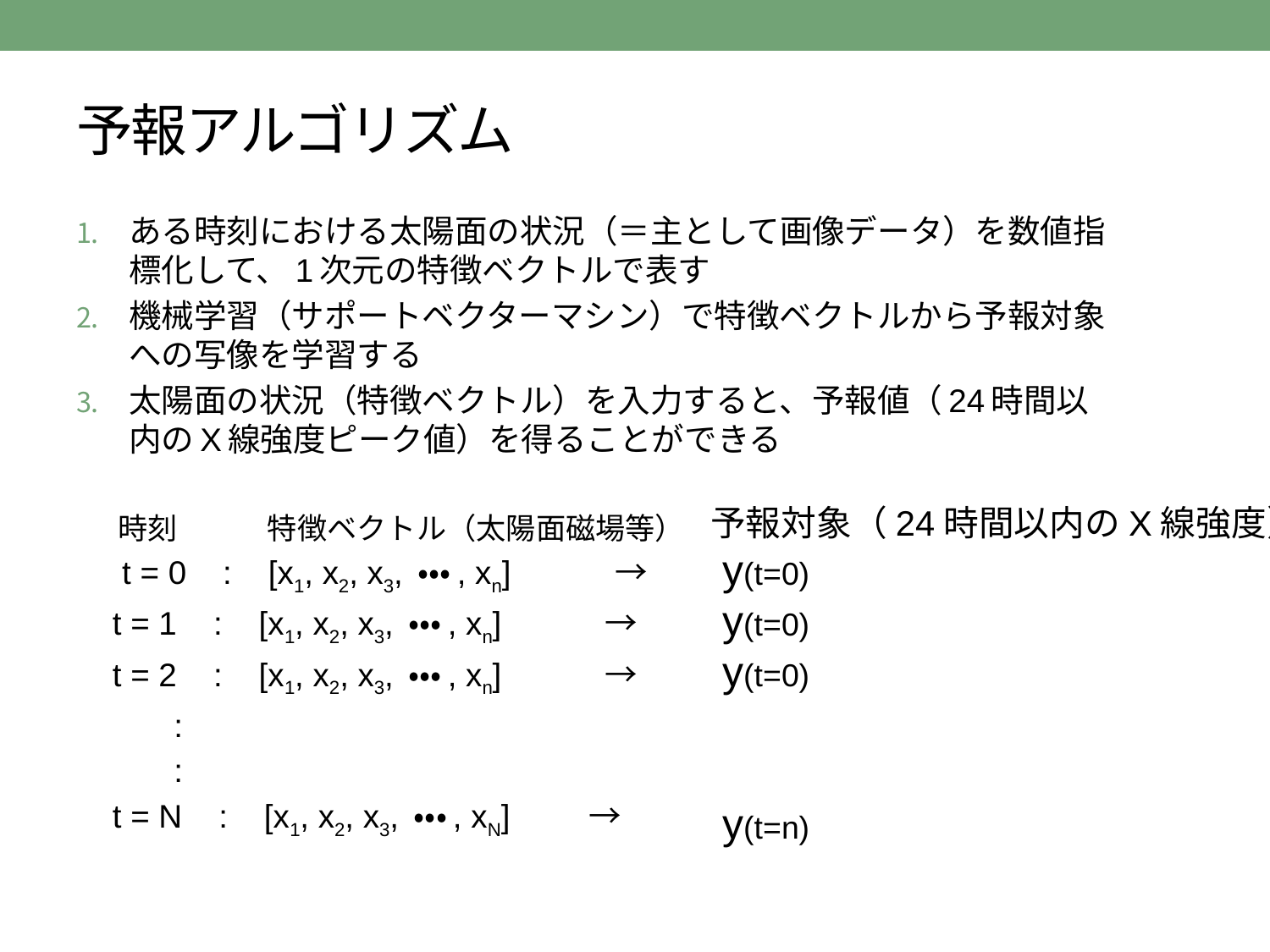

# 予報アルゴリズム
ある時刻における太陽面の状況（＝主として画像データ）を数値指標化して、1次元の特徴ベクトルで表す
機械学習（サポートベクターマシン）で特徴ベクトルから予報対象への写像を学習する
太陽面の状況（特徴ベクトル）を入力すると、予報値（24時間以内のX線強度ピーク値）を得ることができる

 　時刻　　　特徴ベクトル（太陽面磁場等）
　 t = 0    :    [x1, x2, x3, ・・・, xn]　　　→
    t = 1    :    [x1, x2, x3, ・・・, xn]　　　→
    t = 2    :    [x1, x2, x3, ・・・, xn]　　　→
			:
			:
    t = N    :    [x1, x2, x3, ・・・, xN]　　 →

予報対象（24時間以内のX線強度）
 y(t=0)
 y(t=0)
 y(t=0)

 y(t=n)